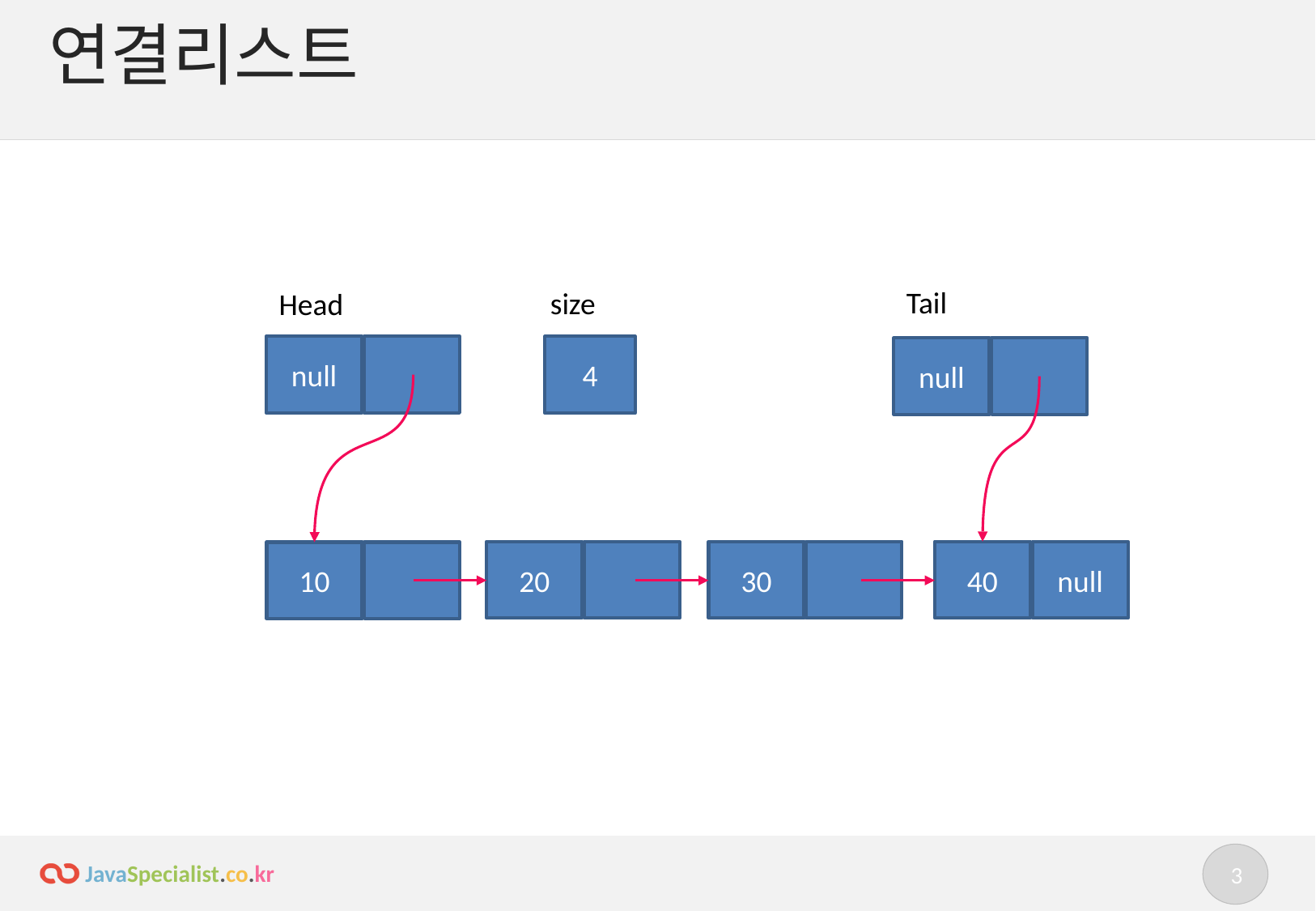

# 연결리스트

Tail
size
Head
null

4
null

20

30

40
null
10